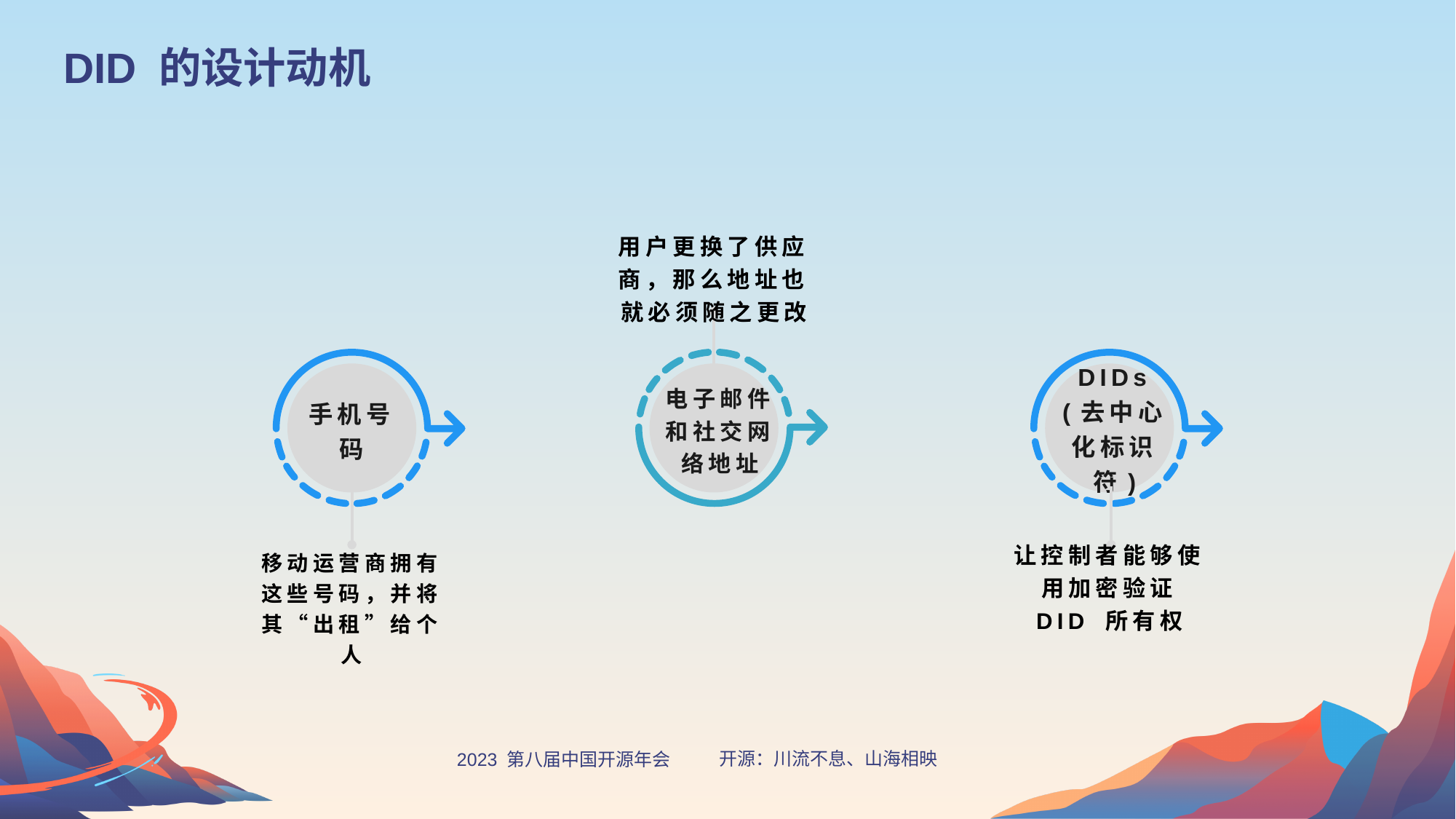

DID 的设计动机
用户更换了供应商，那么地址也就必须随之更改

DIDs (去中心化标识符)
手机号码
电子邮件和社交网络地址

让控制者能够使用加密验证 DID 所有权
移动运营商拥有这些号码，并将其“出租”给个人